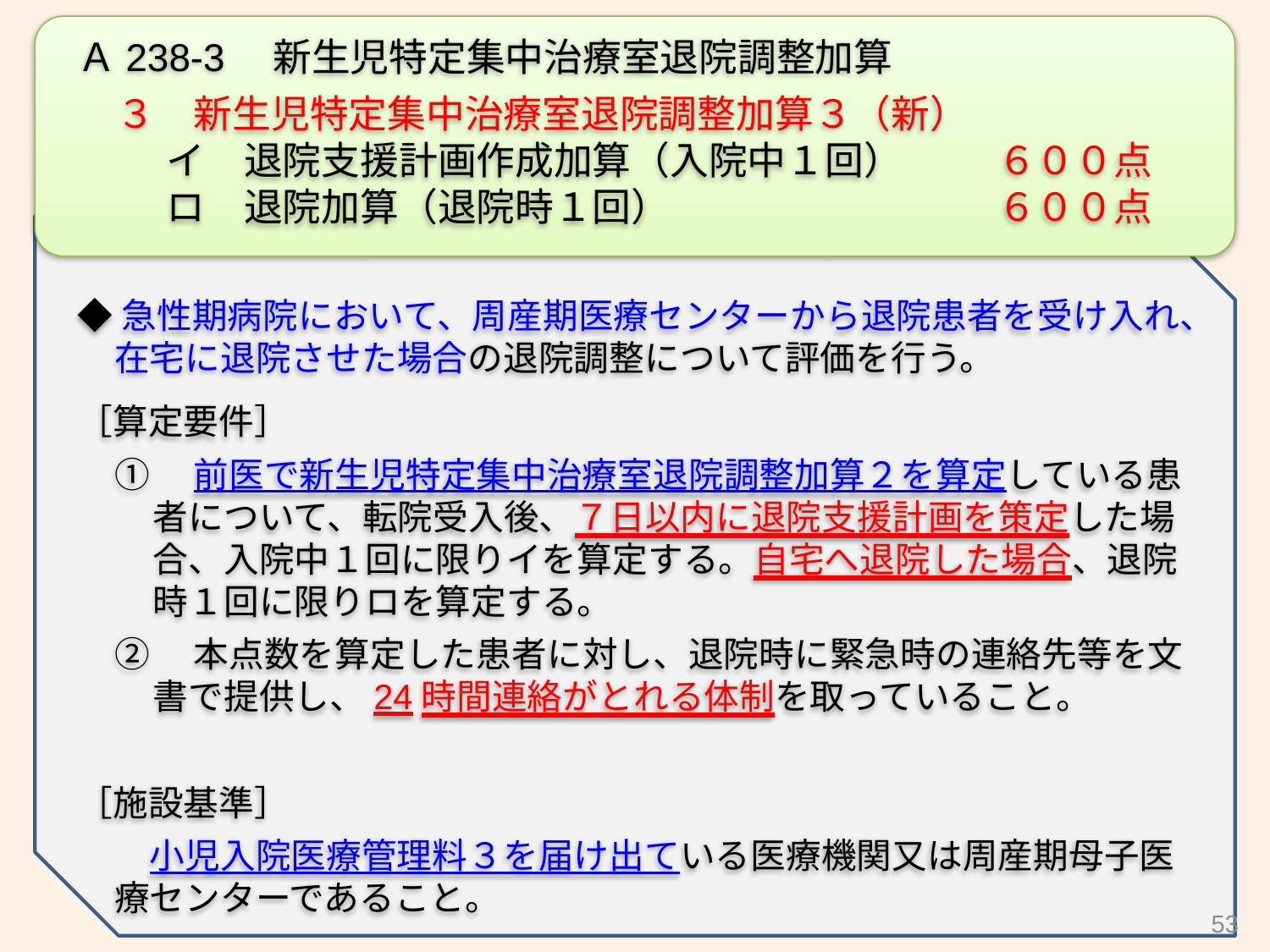

Ａ238-3　新生児特定集中治療室退院調整加算
　３　新生児特定集中治療室退院調整加算３（新）
　イ　退院支援計画作成加算（入院中１回）　　  ６００点
　ロ　退院加算（退院時１回）　　　　　　　　  ６００点

◆急性期病院において、周産期医療センターから退院患者を受け入れ、在宅に退院させた場合の退院調整について評価を行う。
［算定要件］
①　前医で新生児特定集中治療室退院調整加算２を算定している患者について、転院受入後、７日以内に退院支援計画を策定した場合、入院中１回に限りイを算定する。自宅へ退院した場合、退院時１回に限りロを算定する。
②　本点数を算定した患者に対し、退院時に緊急時の連絡先等を文書で提供し、24時間連絡がとれる体制を取っていること。

［施設基準］
　小児入院医療管理料３を届け出ている医療機関又は周産期母子医療センターであること。

53